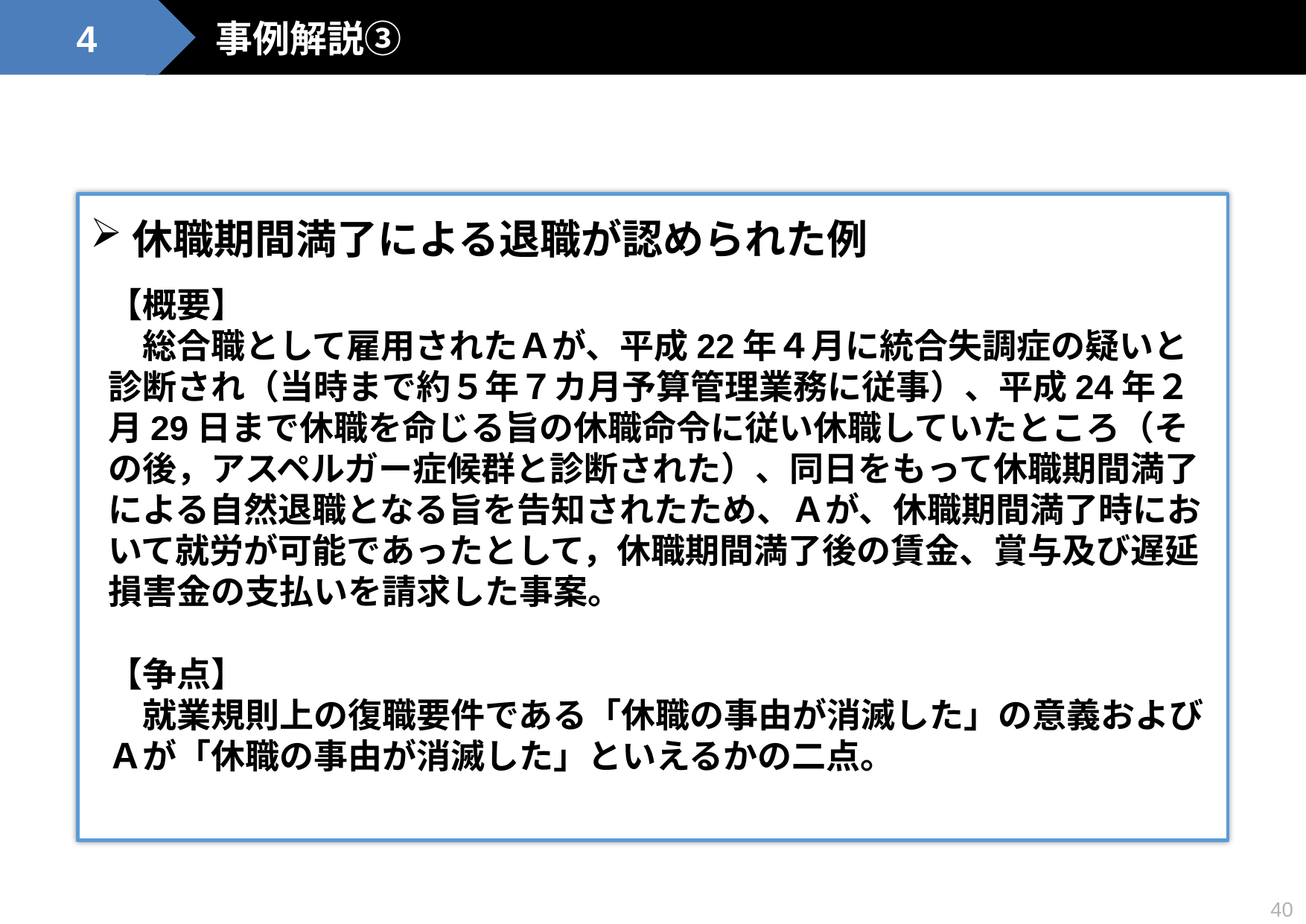

事例解説③
4

休職期間満了による退職が認められた例

【概要】
　総合職として雇用されたＡが、平成22年４月に統合失調症の疑いと診断され（当時まで約５年７カ月予算管理業務に従事）、平成24年２月29日まで休職を命じる旨の休職命令に従い休職していたところ（その後，アスペルガー症候群と診断された）、同日をもって休職期間満了による自然退職となる旨を告知されたため、Ａが、休職期間満了時において就労が可能であったとして，休職期間満了後の賃金、賞与及び遅延損害金の支払いを請求した事案。

【争点】
　就業規則上の復職要件である「休職の事由が消滅した」の意義およびＡが「休職の事由が消滅した」といえるかの二点。

40